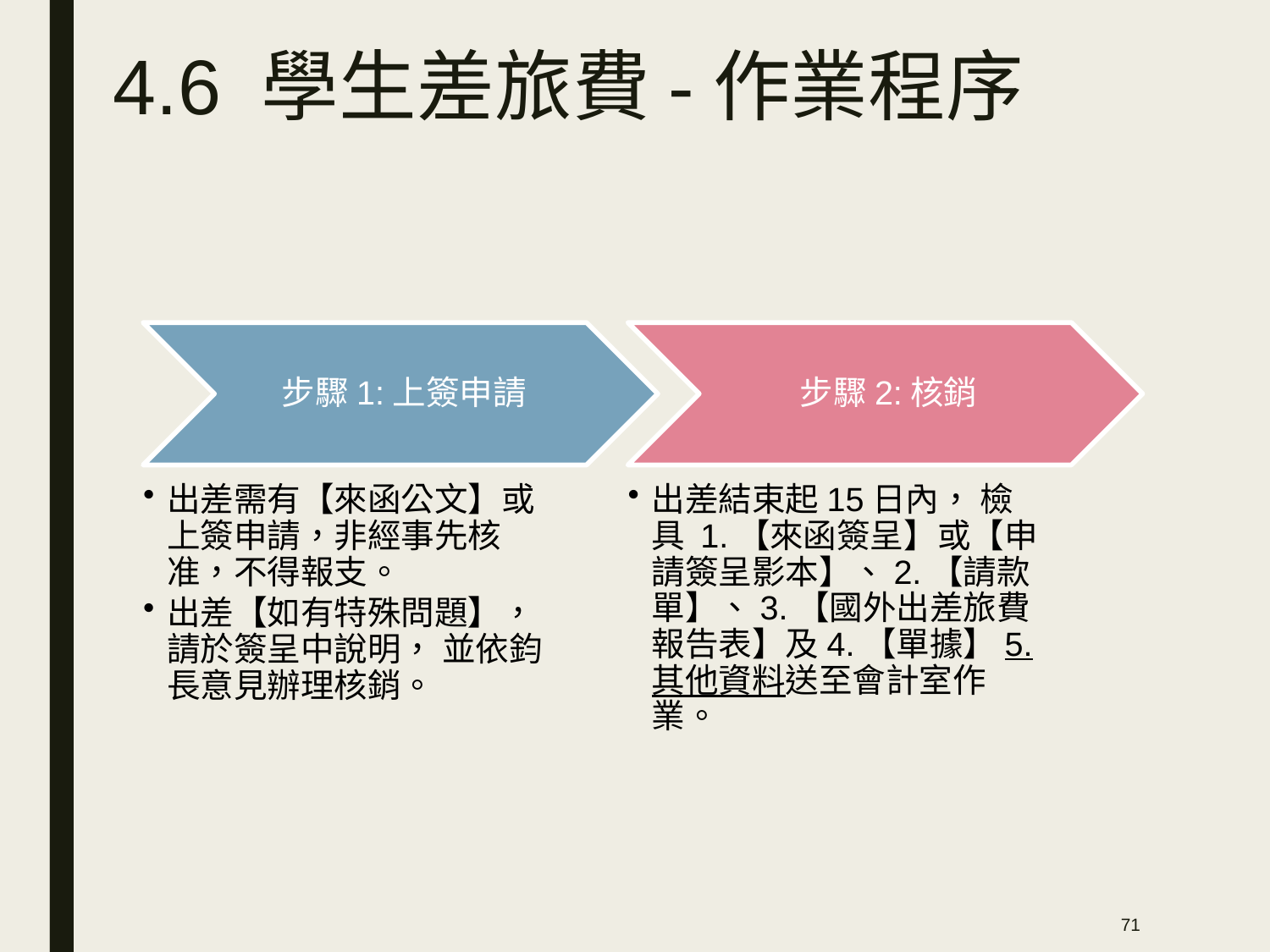

# 4.6 學生差旅費-作業程序
步驟1:上簽申請
出差需有【來函公文】或上簽申請，非經事先核准，不得報支。
出差【如有特殊問題】，請於簽呈中說明， 並依鈞長意見辦理核銷。
步驟2:核銷
出差結束起15日內， 檢具 1.【來函簽呈】或【申請簽呈影本】、2.【請款單】、3.【國外出差旅費報告表】及4.【單據】5.其他資料送至會計室作業。
71